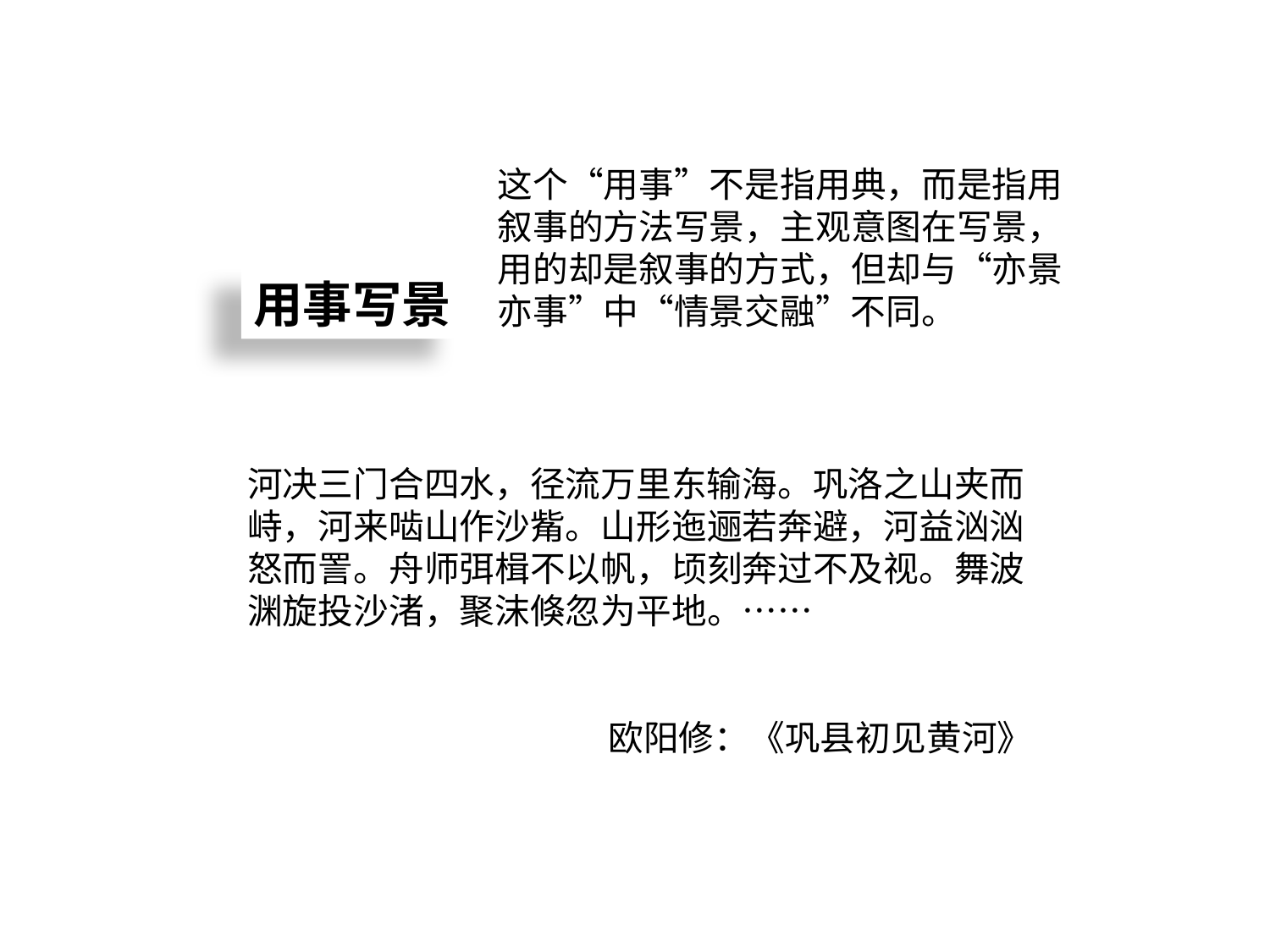

这个“用事”不是指用典，而是指用叙事的方法写景，主观意图在写景，用的却是叙事的方式，但却与“亦景亦事”中“情景交融”不同。
用事写景
河决三门合四水，径流万里东输海。巩洛之山夹而峙，河来啮山作沙觜。山形迤逦若奔避，河益汹汹怒而詈。舟师弭楫不以帆，顷刻奔过不及视。舞波渊旋投沙渚，聚沫倏忽为平地。……

             欧阳修：《巩县初见黄河》

43